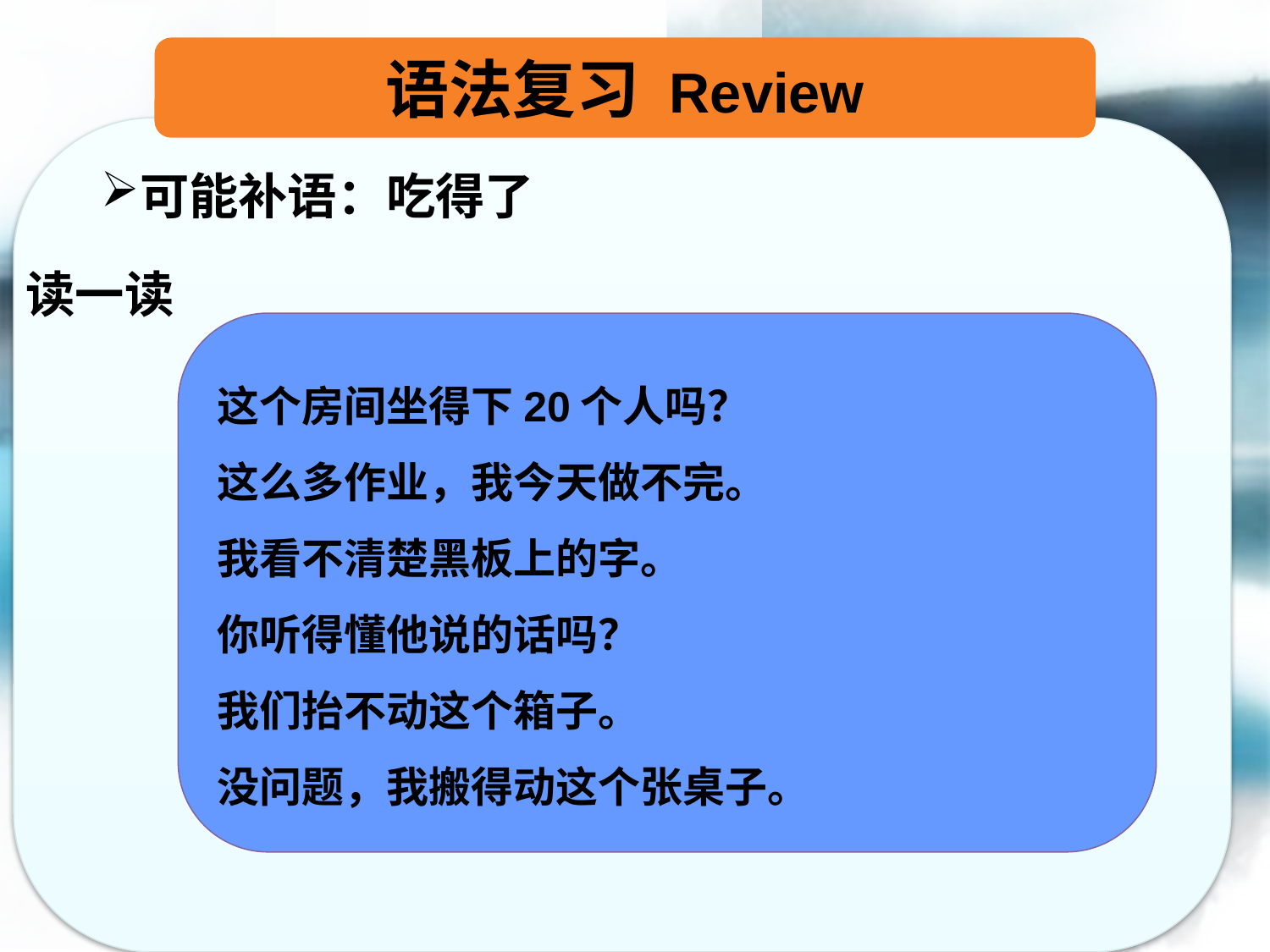

语法复习 Review

可能补语：吃得了
读一读
这个房间坐得下20个人吗？
这么多作业，我今天做不完。
我看不清楚黑板上的字。
你听得懂他说的话吗？
我们抬不动这个箱子。
没问题，我搬得动这个张桌子。